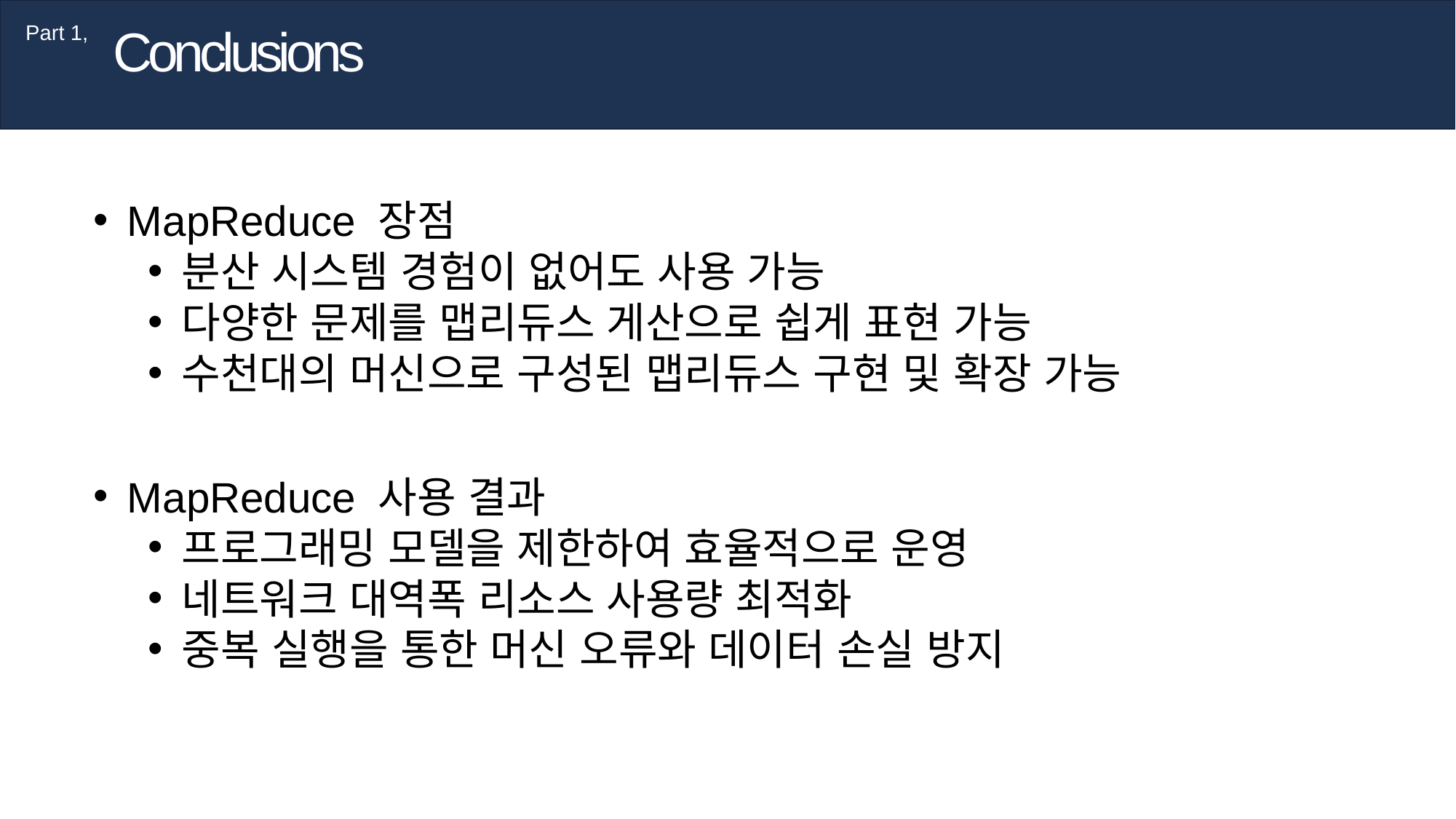

Conclusions
Part 1,
MapReduce 장점
분산 시스템 경험이 없어도 사용 가능
다양한 문제를 맵리듀스 게산으로 쉽게 표현 가능
수천대의 머신으로 구성된 맵리듀스 구현 및 확장 가능
MapReduce 사용 결과
프로그래밍 모델을 제한하여 효율적으로 운영
네트워크 대역폭 리소스 사용량 최적화
중복 실행을 통한 머신 오류와 데이터 손실 방지